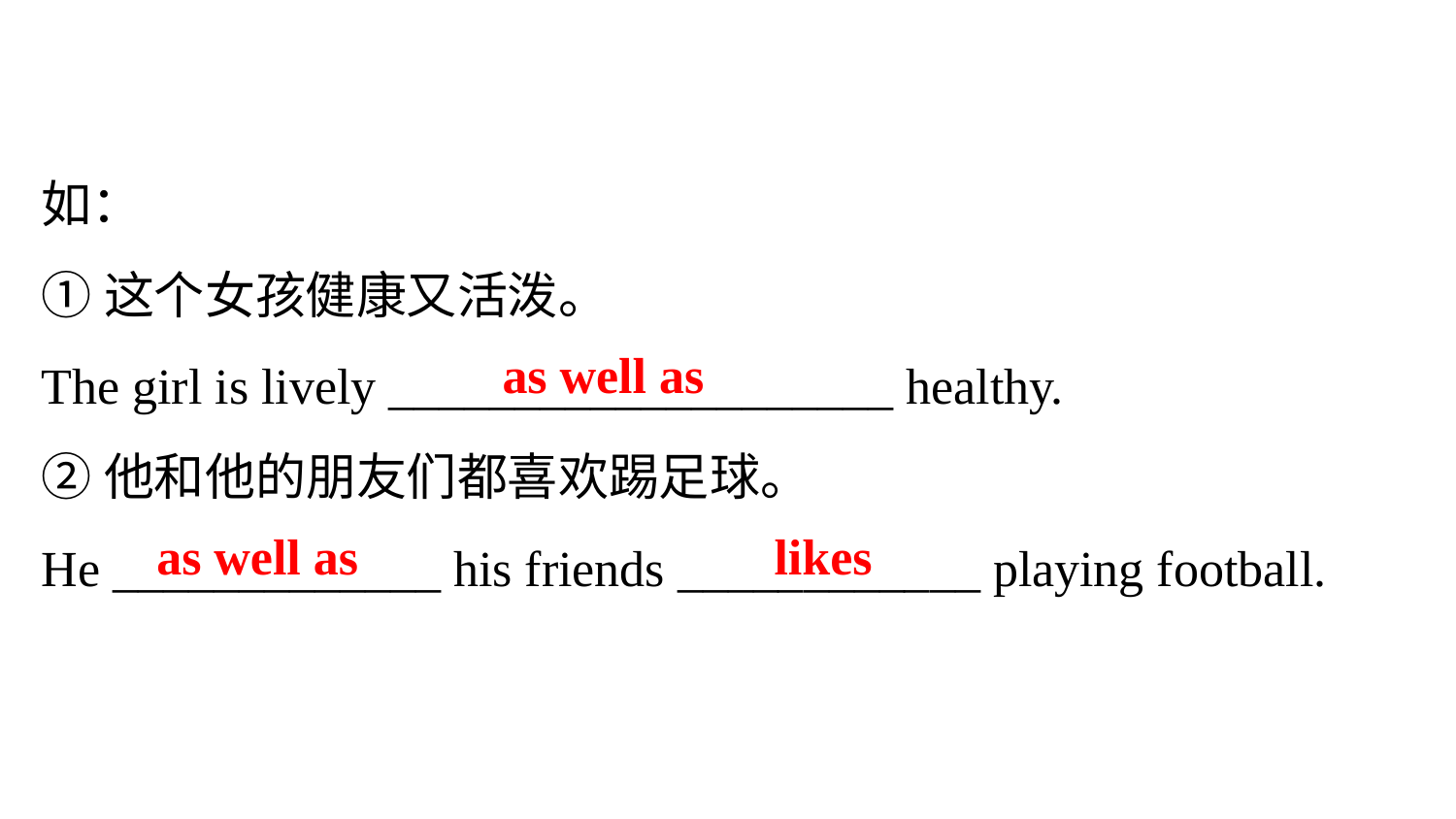

如：
①这个女孩健康又活泼。
The girl is lively ____________________ healthy.
②他和他的朋友们都喜欢踢足球。
He _____________ his friends ____________ playing football.

as well as
as well as                                 likes